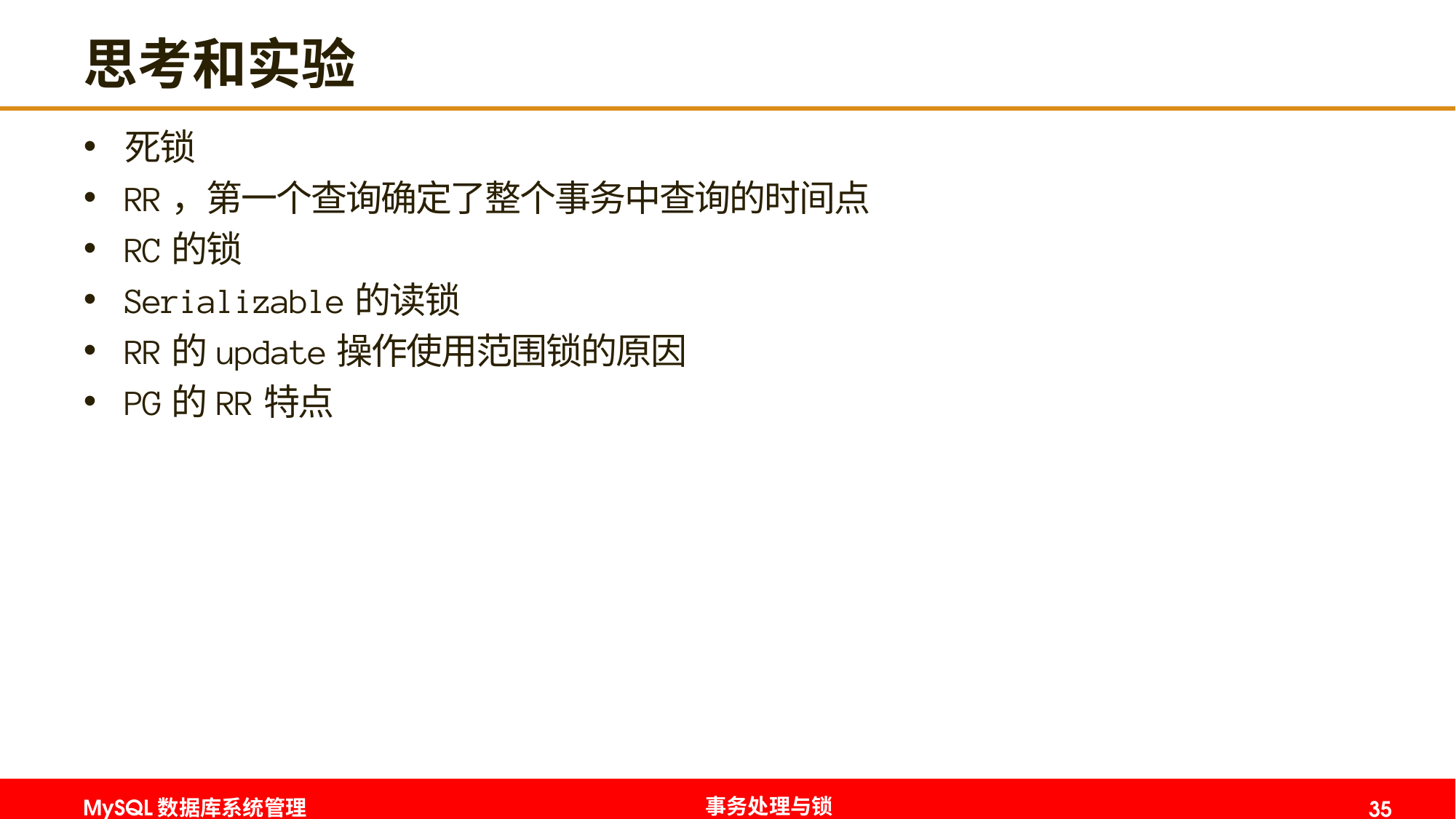

# 思考和实验
死锁
RR，第一个查询确定了整个事务中查询的时间点
RC的锁
Serializable的读锁
RR的update操作使用范围锁的原因
PG的RR特点